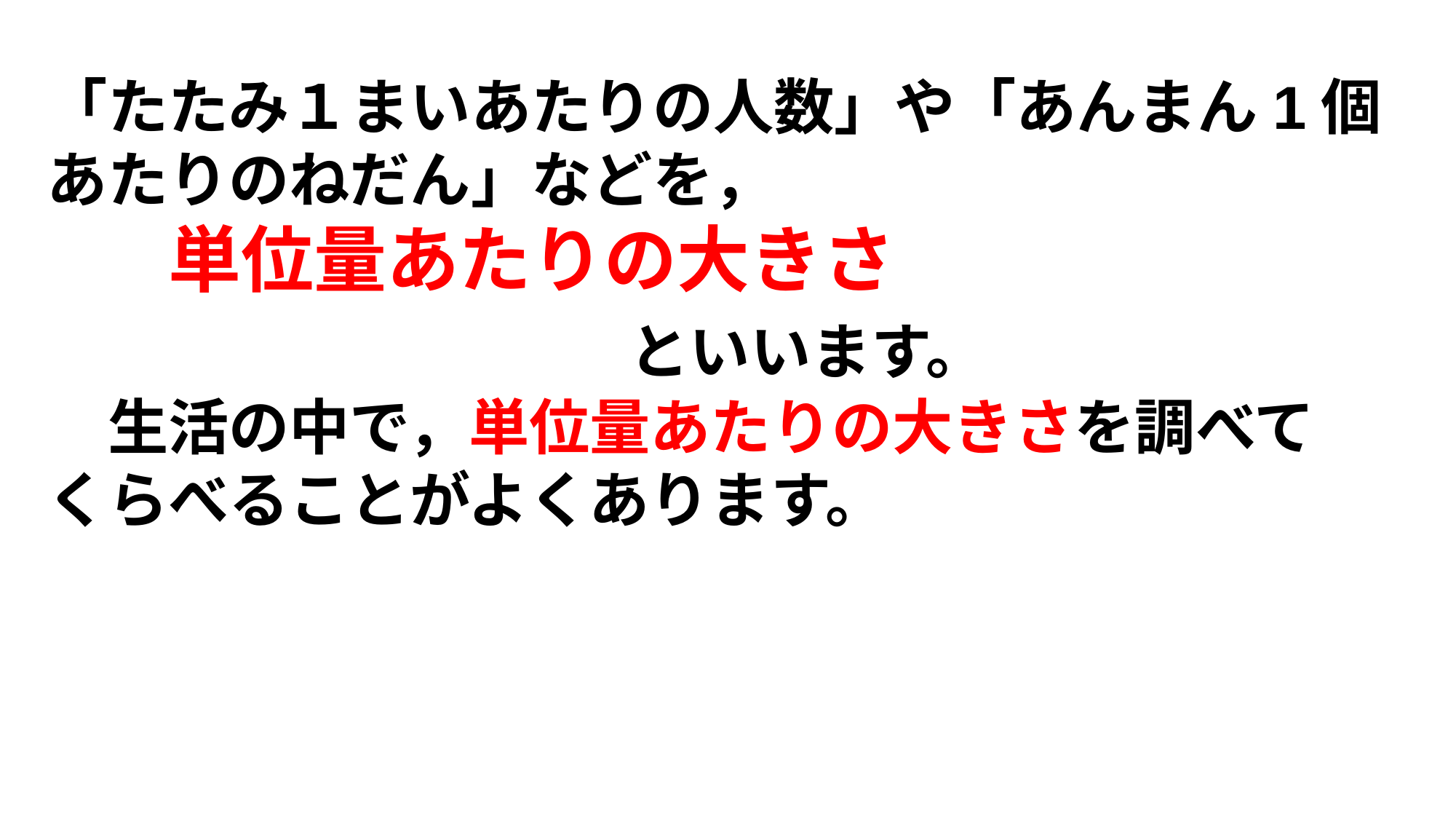

「たたみ１まいあたりの人数」や「あんまん1個あたりのねだん」などを，
　　単位量あたりの大きさ
　　　　　　　　といいます。
　生活の中で，単位量あたりの大きさを調べて
くらべることがよくあります。